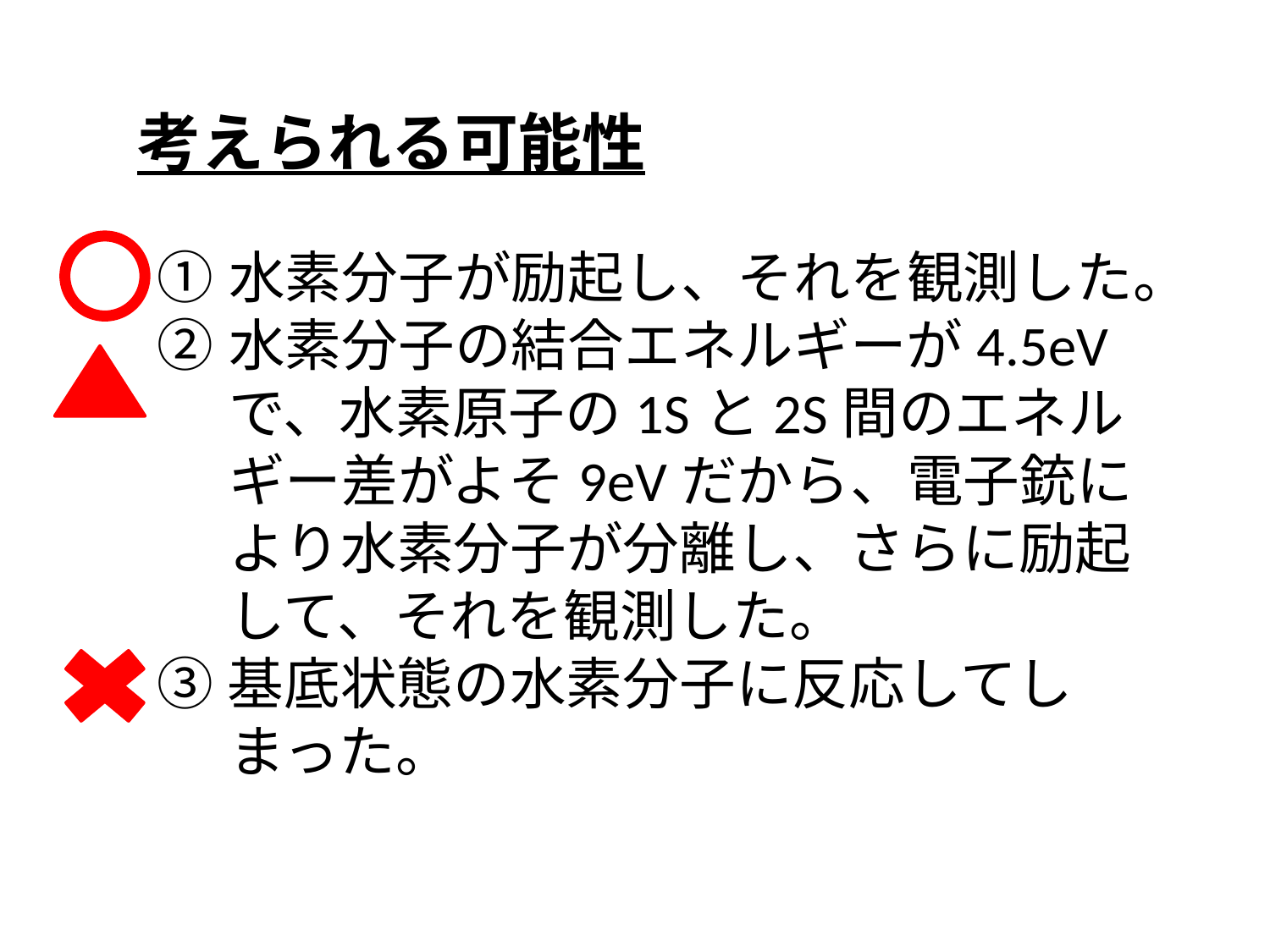

考えられる可能性

水素分子が励起し、それを観測した。
水素分子の結合エネルギーが4.5eVで、水素原子の1Sと2S間のエネルギー差がよそ9eVだから、電子銃により水素分子が分離し、さらに励起して、それを観測した。
③基底状態の水素分子に反応してしまった。